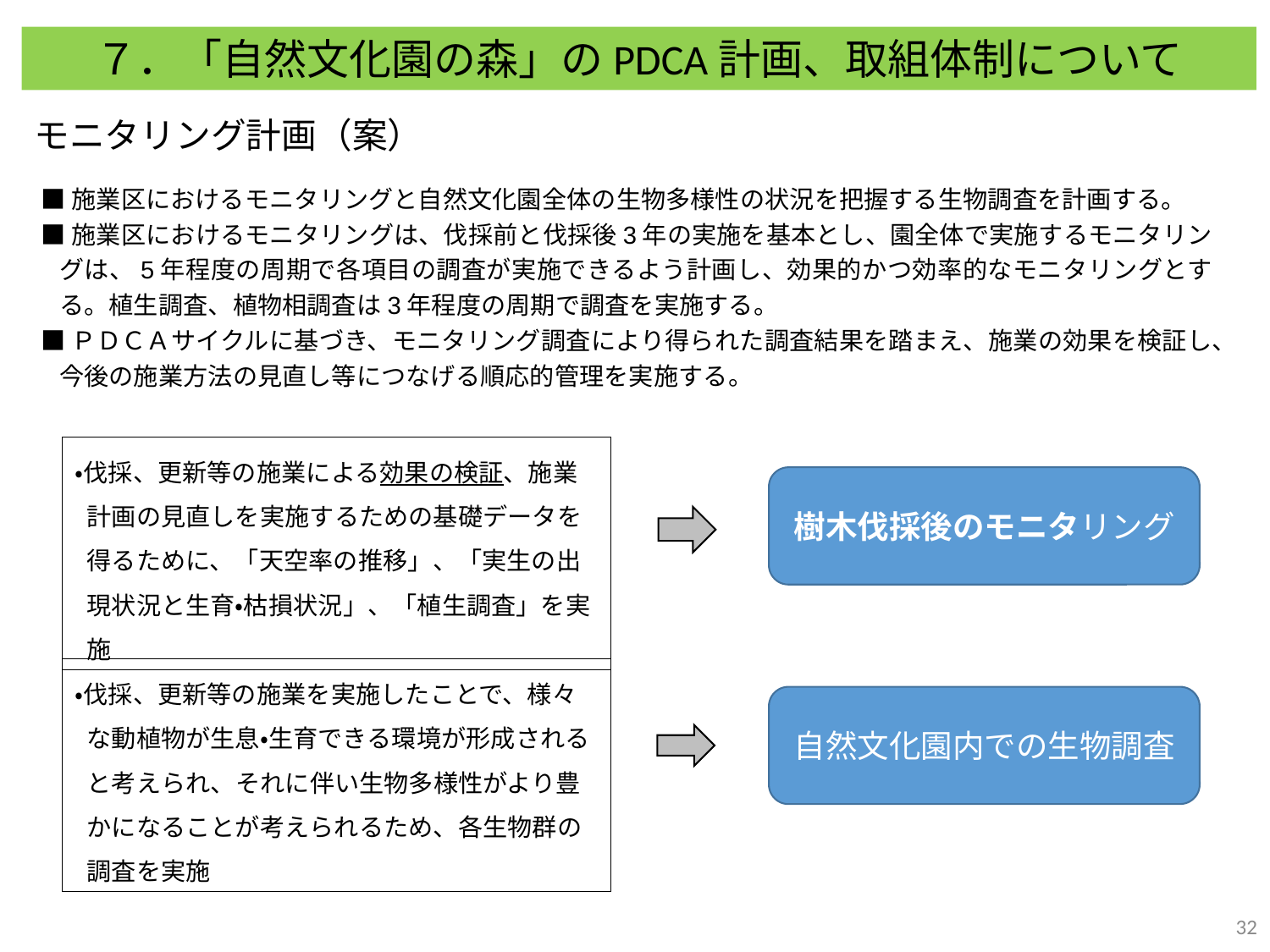

７．「自然文化園の森」のPDCA計画、取組体制について
モニタリング計画（案）
■施業区におけるモニタリングと自然文化園全体の生物多様性の状況を把握する生物調査を計画する。
■施業区におけるモニタリングは、伐採前と伐採後3年の実施を基本とし、園全体で実施するモニタリングは、5年程度の周期で各項目の調査が実施できるよう計画し、効果的かつ効率的なモニタリングとする。植生調査、植物相調査は3年程度の周期で調査を実施する。
■ＰＤＣＡサイクルに基づき、モニタリング調査により得られた調査結果を踏まえ、施業の効果を検証し、今後の施業方法の見直し等につなげる順応的管理を実施する。
・伐採、更新等の施業による効果の検証、施業計画の見直しを実施するための基礎データを得るために、「天空率の推移」、「実生の出現状況と生育・枯損状況」、「植生調査」を実施
樹木伐採後のモニタリング

・伐採、更新等の施業を実施したことで、様々な動植物が生息・生育できる環境が形成されると考えられ、それに伴い生物多様性がより豊かになることが考えられるため、各生物群の調査を実施
自然文化園内での生物調査

32